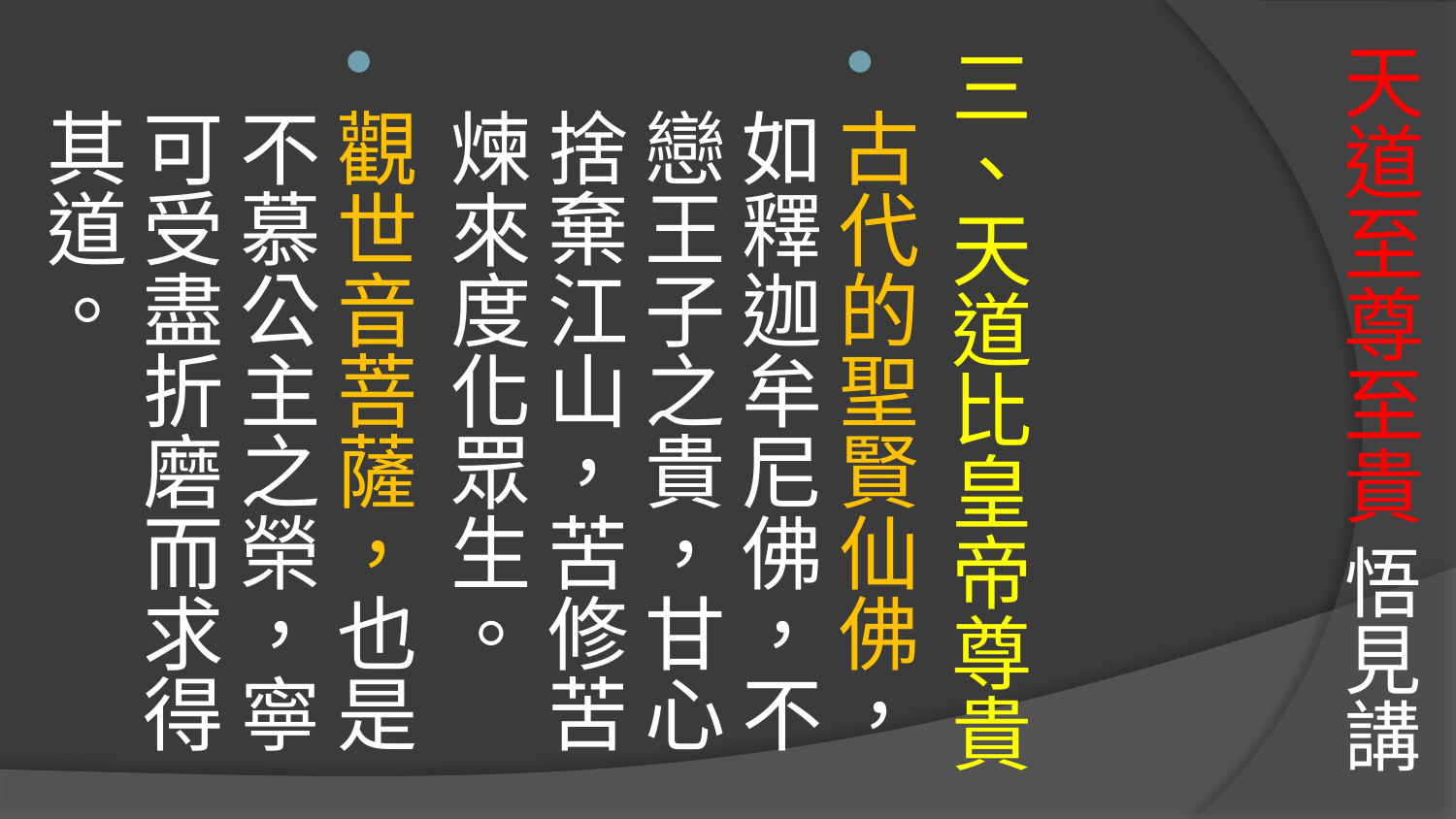

# 天道至尊至貴 悟見講
三、天道比皇帝尊貴
古代的聖賢仙佛，如釋迦牟尼佛，不戀王子之貴，甘心捨棄江山，苦修苦煉來度化眾生。
觀世音菩薩，也是不慕公主之榮，寧可受盡折磨而求得其道。